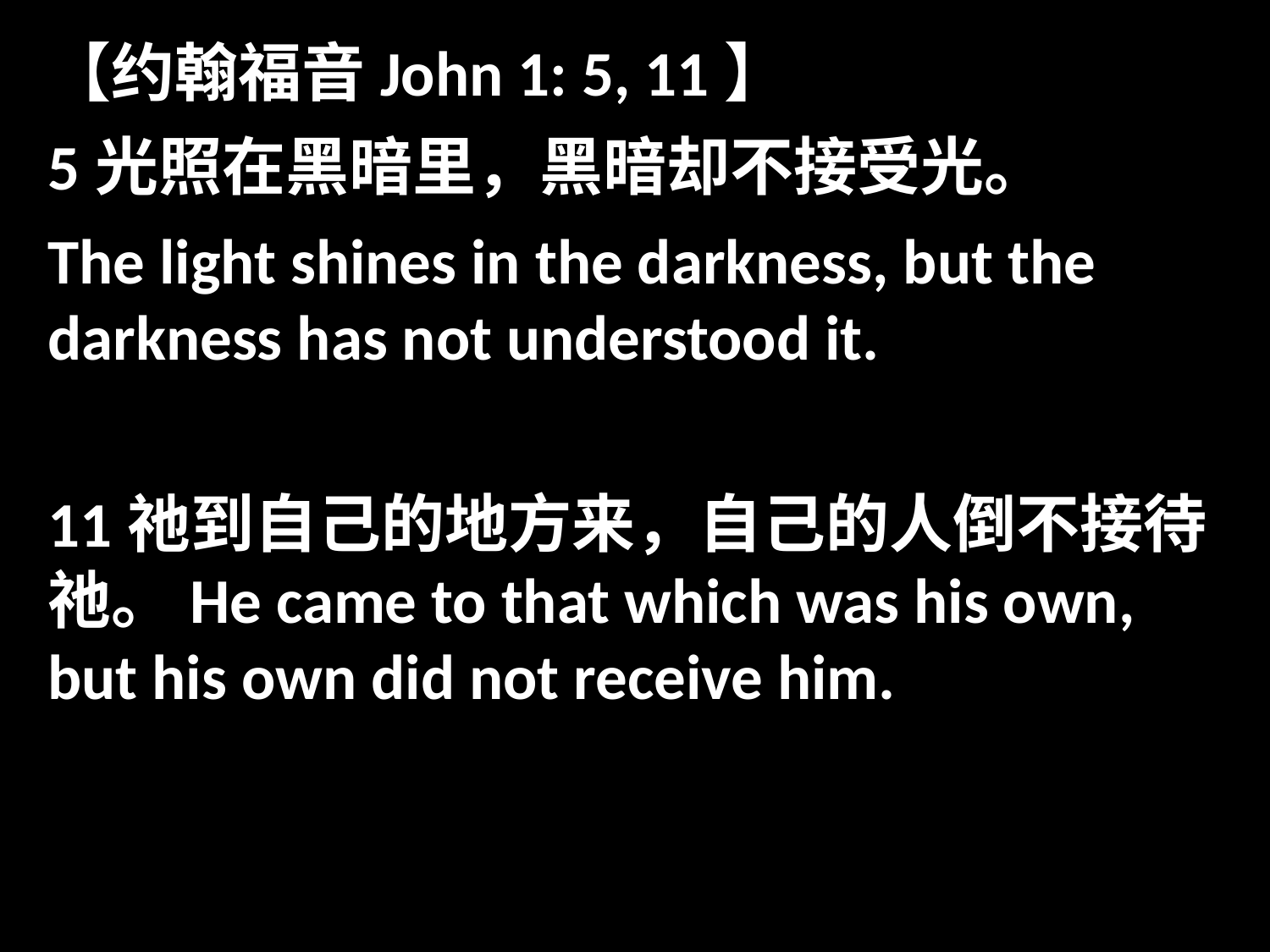

【约翰福音John 1: 5, 11】
5光照在黑暗里，黑暗却不接受光。
The light shines in the darkness, but the darkness has not understood it.

11祂到自己的地方来，自己的人倒不接待祂。He came to that which was his own, but his own did not receive him.